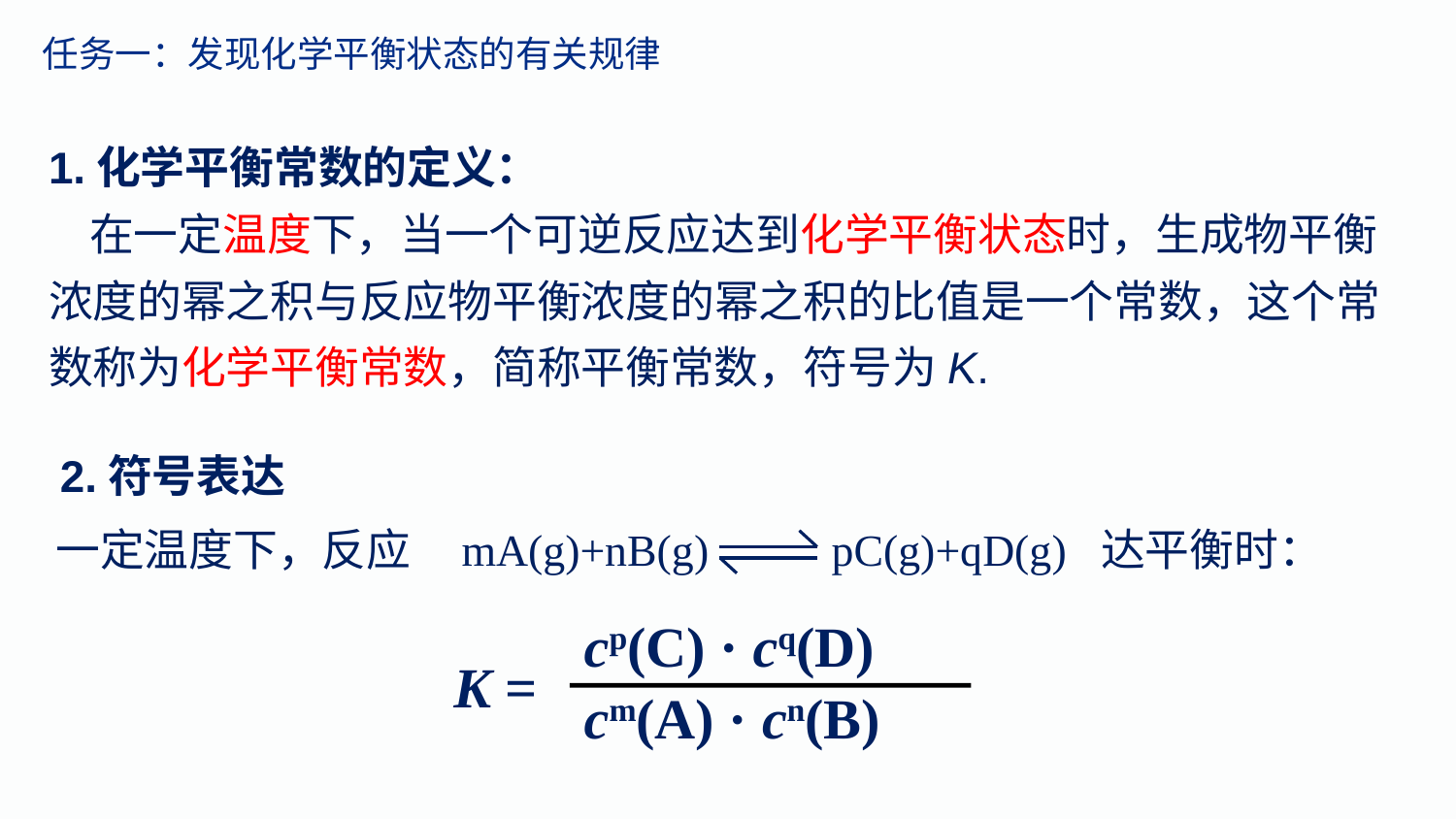

任务一：发现化学平衡状态的有关规律
1.化学平衡常数的定义：
   在一定温度下，当一个可逆反应达到化学平衡状态时，生成物平衡浓度的幂之积与反应物平衡浓度的幂之积的比值是一个常数，这个常数称为化学平衡常数，简称平衡常数，符号为K.
2.符号表达
一定温度下，反应    mA(g)+nB(g)           pC(g)+qD(g)  达平衡时：
cp(C) · cq(D)
K =
cm(A) · cn(B)